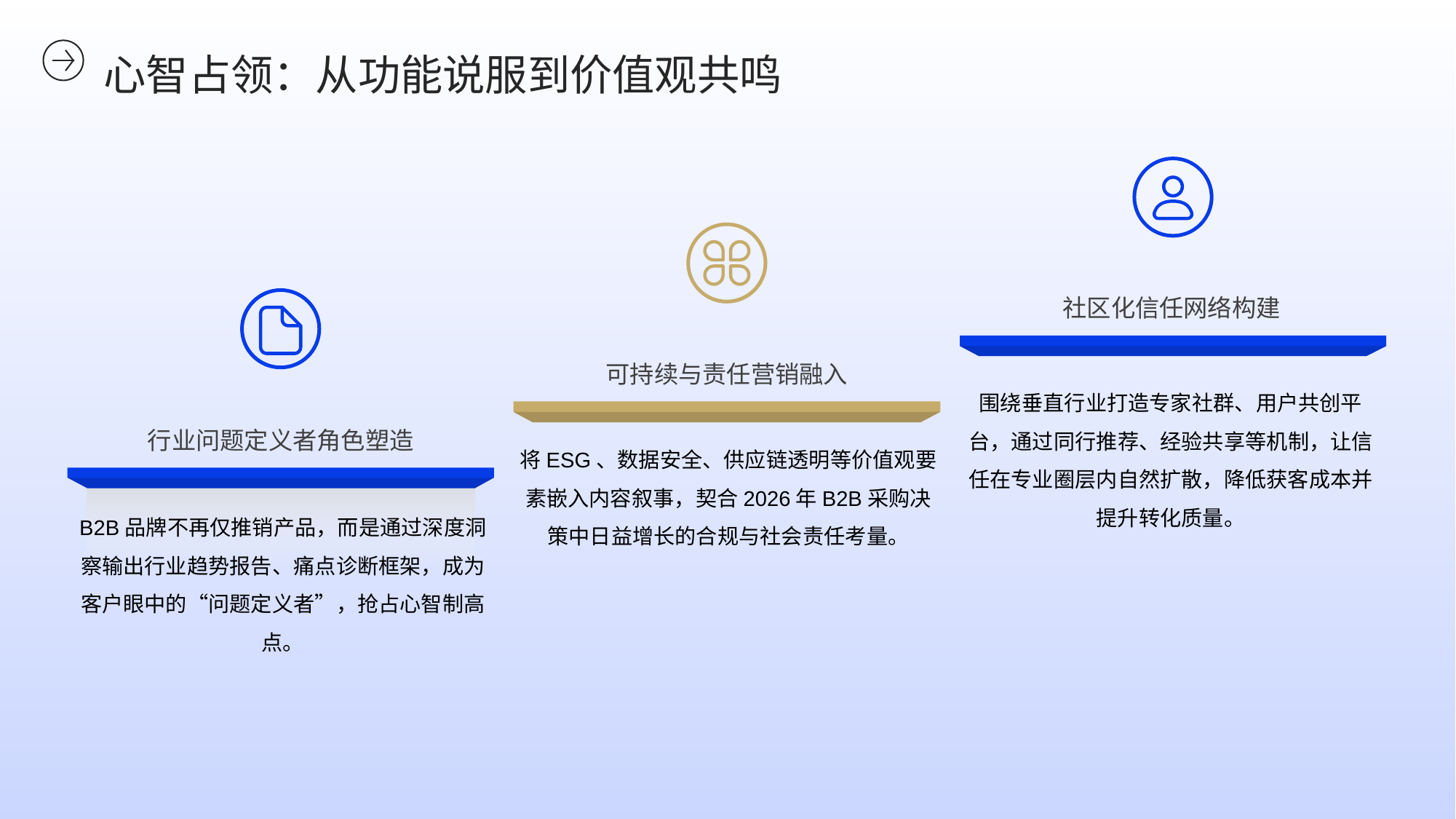

心智占领：从功能说服到价值观共鸣

社区化信任网络构建

可持续与责任营销融入

行业问题定义者角色塑造
围绕垂直行业打造专家社群、用户共创平台，通过同行推荐、经验共享等机制，让信任在专业圈层内自然扩散，降低获客成本并提升转化质量。

将ESG、数据安全、供应链透明等价值观要素嵌入内容叙事，契合2026年B2B采购决策中日益增长的合规与社会责任考量。

B2B品牌不再仅推销产品，而是通过深度洞察输出行业趋势报告、痛点诊断框架，成为客户眼中的“问题定义者”，抢占心智制高点。